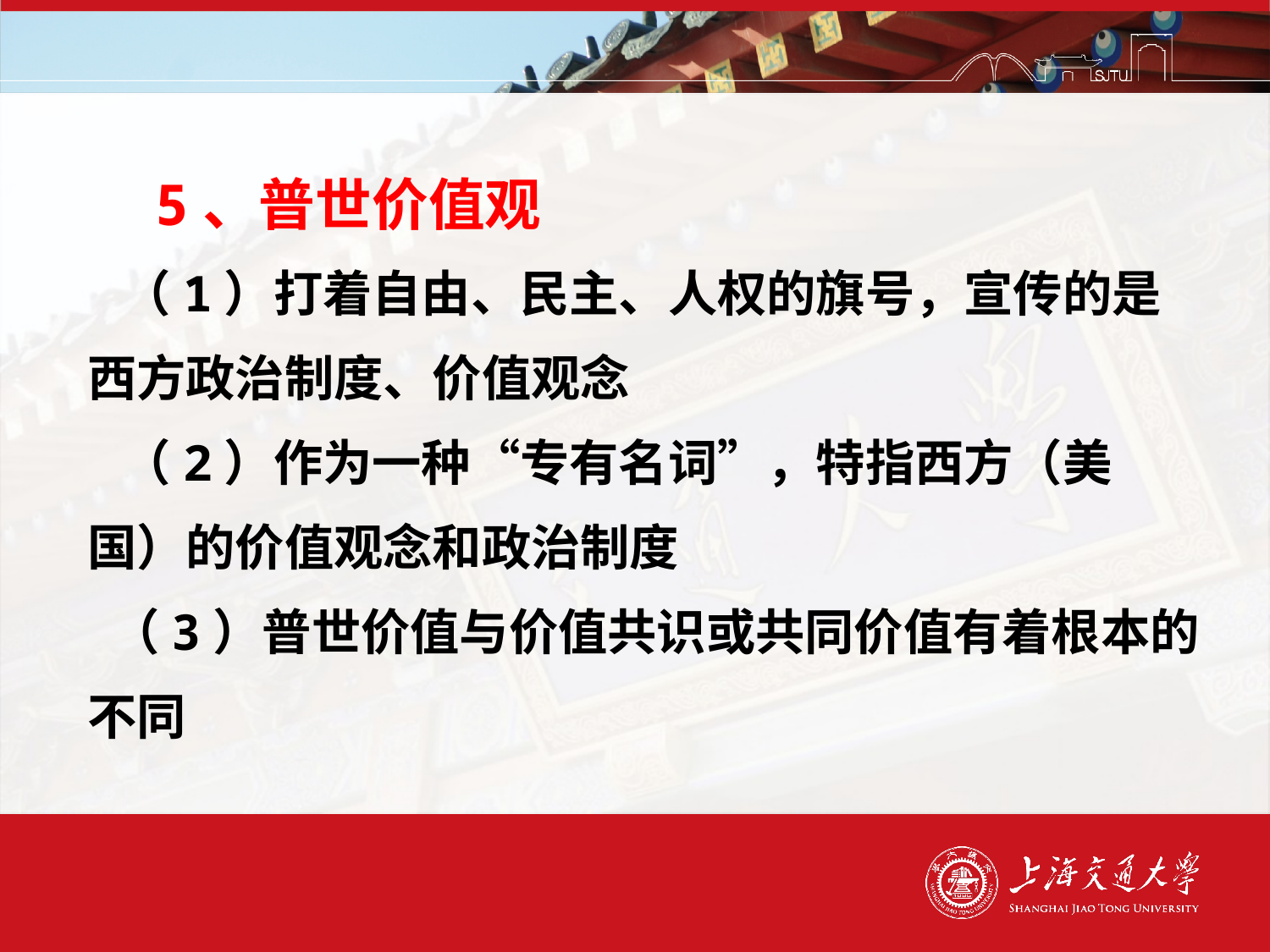

#
  5、普世价值观
  （1）打着自由、民主、人权的旗号，宣传的是西方政治制度、价值观念
  （2）作为一种“专有名词”，特指西方（美国）的价值观念和政治制度
 （3）普世价值与价值共识或共同价值有着根本的不同